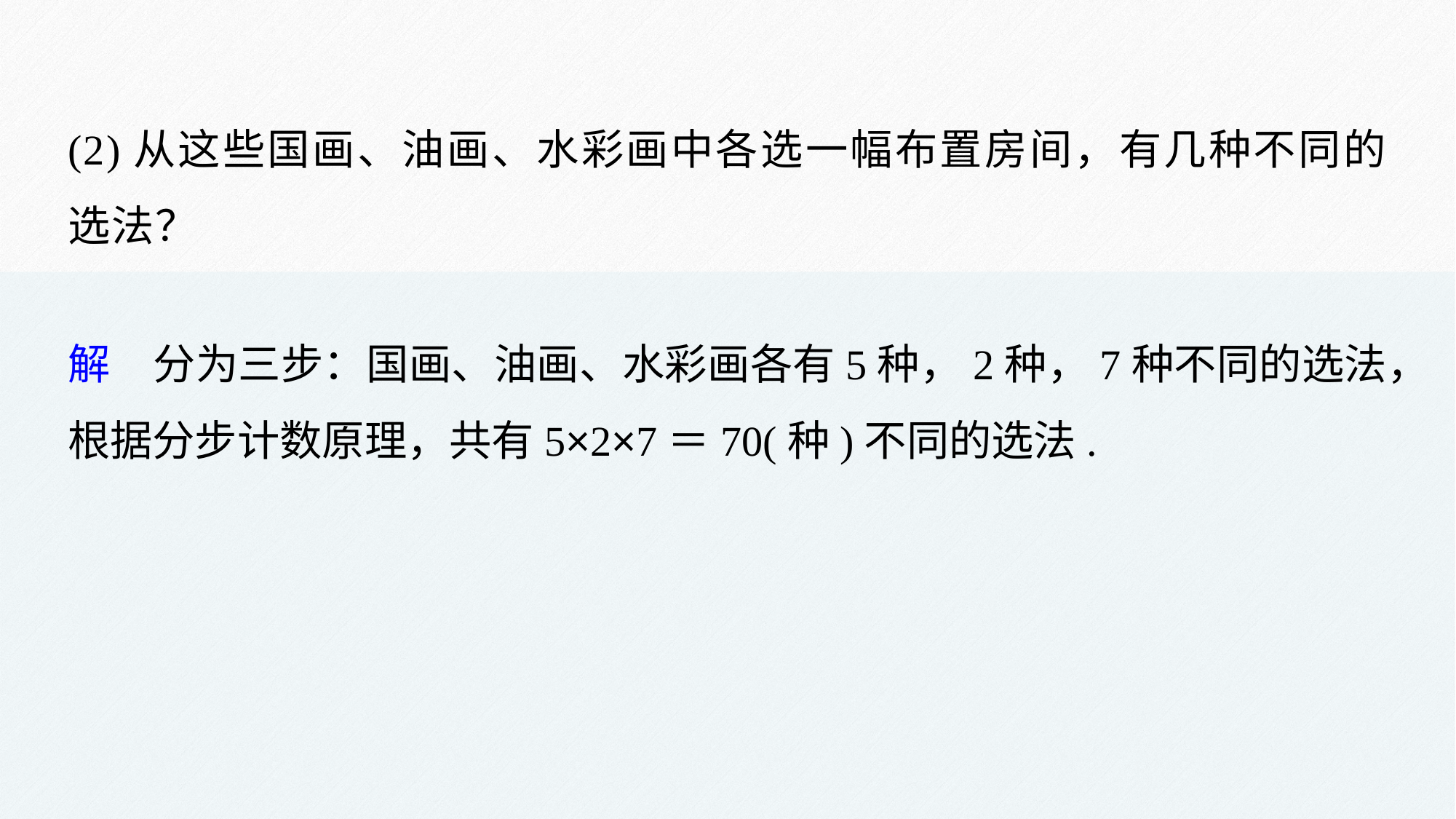

(2)从这些国画、油画、水彩画中各选一幅布置房间，有几种不同的选法？
解　分为三步：国画、油画、水彩画各有5种，2种，7种不同的选法，根据分步计数原理，共有5×2×7＝70(种)不同的选法.